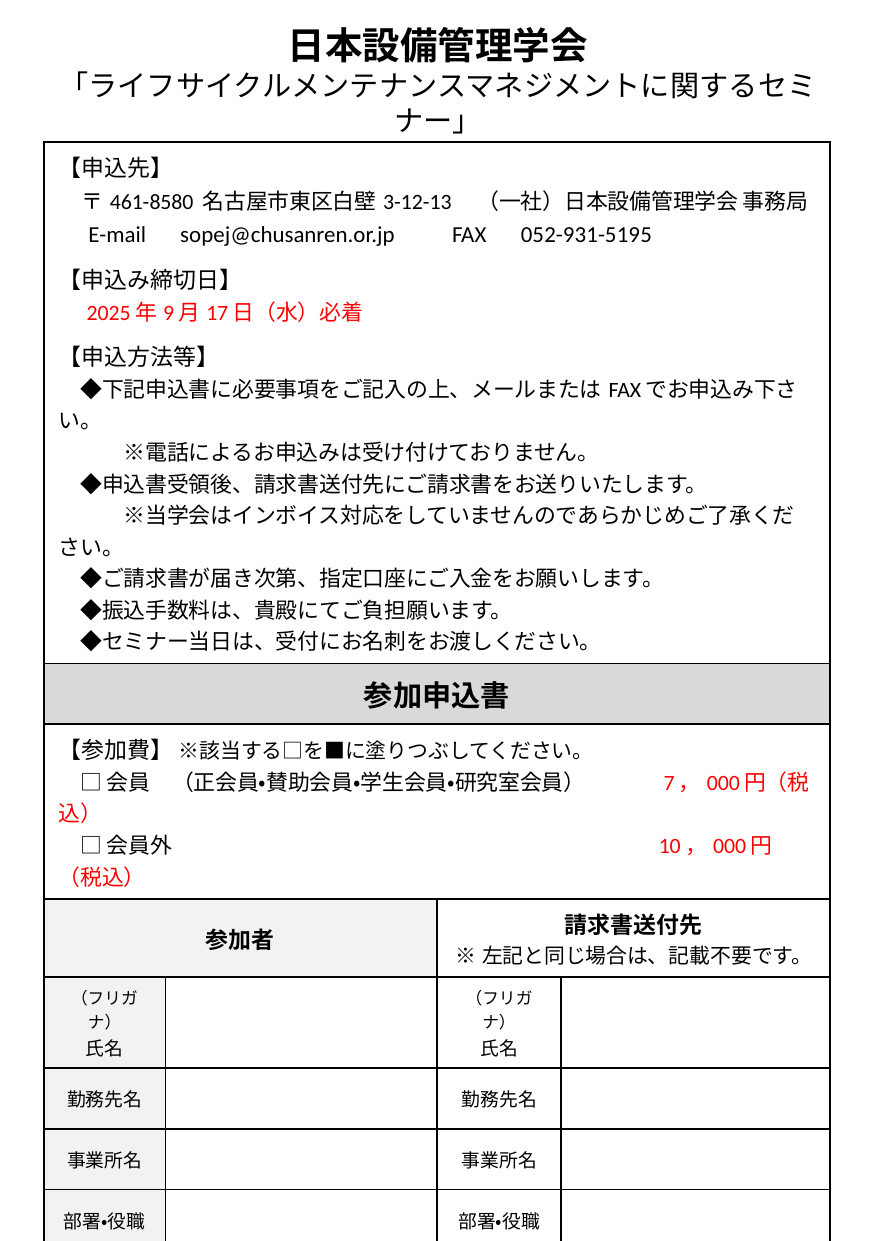

# 日本設備管理学会 「ライフサイクルメンテナンスマネジメントに関するセミナー」
| 【申込先】 　〒461-8580 名古屋市東区白壁3-12-13　（一社）日本設備管理学会 事務局 　E-mail　sopej@chusanren.or.jp　　FAX　052-931-5195 【申込み締切日】 　2025年9月17日（水）必着 【申込方法等】 　◆下記申込書に必要事項をご記入の上、メールまたはFAXでお申込み下さい。 　　　※電話によるお申込みは受け付けておりません。 　◆申込書受領後、請求書送付先にご請求書をお送りいたします。 　　　※当学会はインボイス対応をしていませんのであらかじめご了承ください。 　◆ご請求書が届き次第、指定口座にご入金をお願いします。 　◆振込手数料は、貴殿にてご負担願います。 　◆セミナー当日は、受付にお名刺をお渡しください。 |  |  |  |
| --- | --- | --- | --- |
| 参加申込書 |  |  |  |
| 【参加費】 ※該当する□を■に塗りつぶしてください。 　□ 会員　（正会員・賛助会員・学生会員・研究室会員） 7，000円（税込） 　□ 会員外 10，000円（税込） |  |  |  |
| 参加者 |  | 請求書送付先 ※左記と同じ場合は、記載不要です。 |  |
| （フリガナ） 氏名 |  | （フリガナ） 氏名 |  |
| 勤務先名 |  | 勤務先名 |  |
| 事業所名 |  | 事業所名 |  |
| 部署・役職 |  | 部署・役職 |  |
| 住所 |  | 住所 |  |
| TEL |  | TEL |  |
| E-mail |  | E-mail |  |